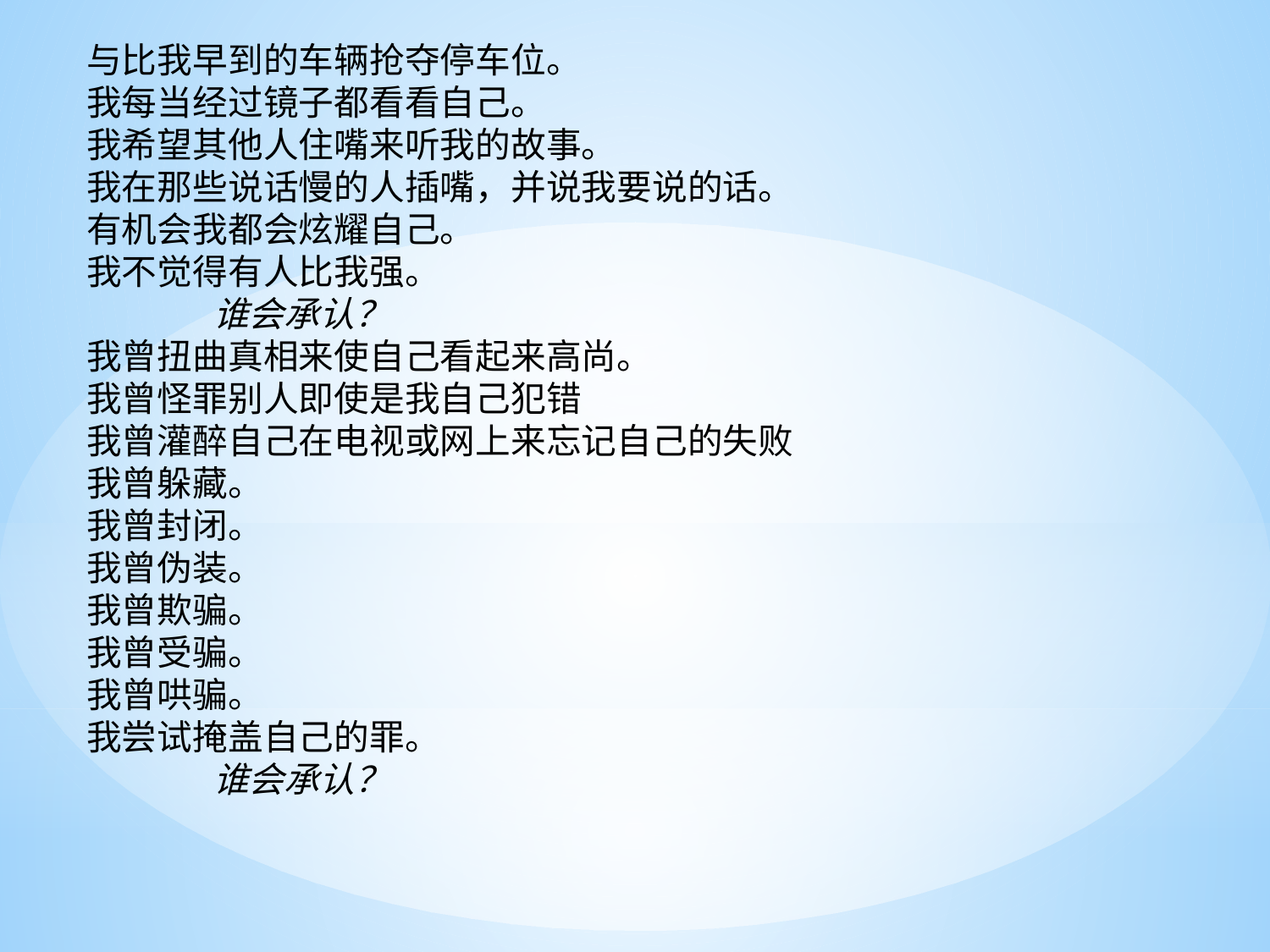

与比我早到的车辆抢夺停车位。
我每当经过镜子都看看自己。
我希望其他人住嘴来听我的故事。
我在那些说话慢的人插嘴，并说我要说的话。
有机会我都会炫耀自己。
我不觉得有人比我强。
	谁会承认？
我曾扭曲真相来使自己看起来高尚。
我曾怪罪别人即使是我自己犯错
我曾灌醉自己在电视或网上来忘记自己的失败
我曾躲藏。
我曾封闭。
我曾伪装。
我曾欺骗。
我曾受骗。
我曾哄骗。
我尝试掩盖自己的罪。
	谁会承认？